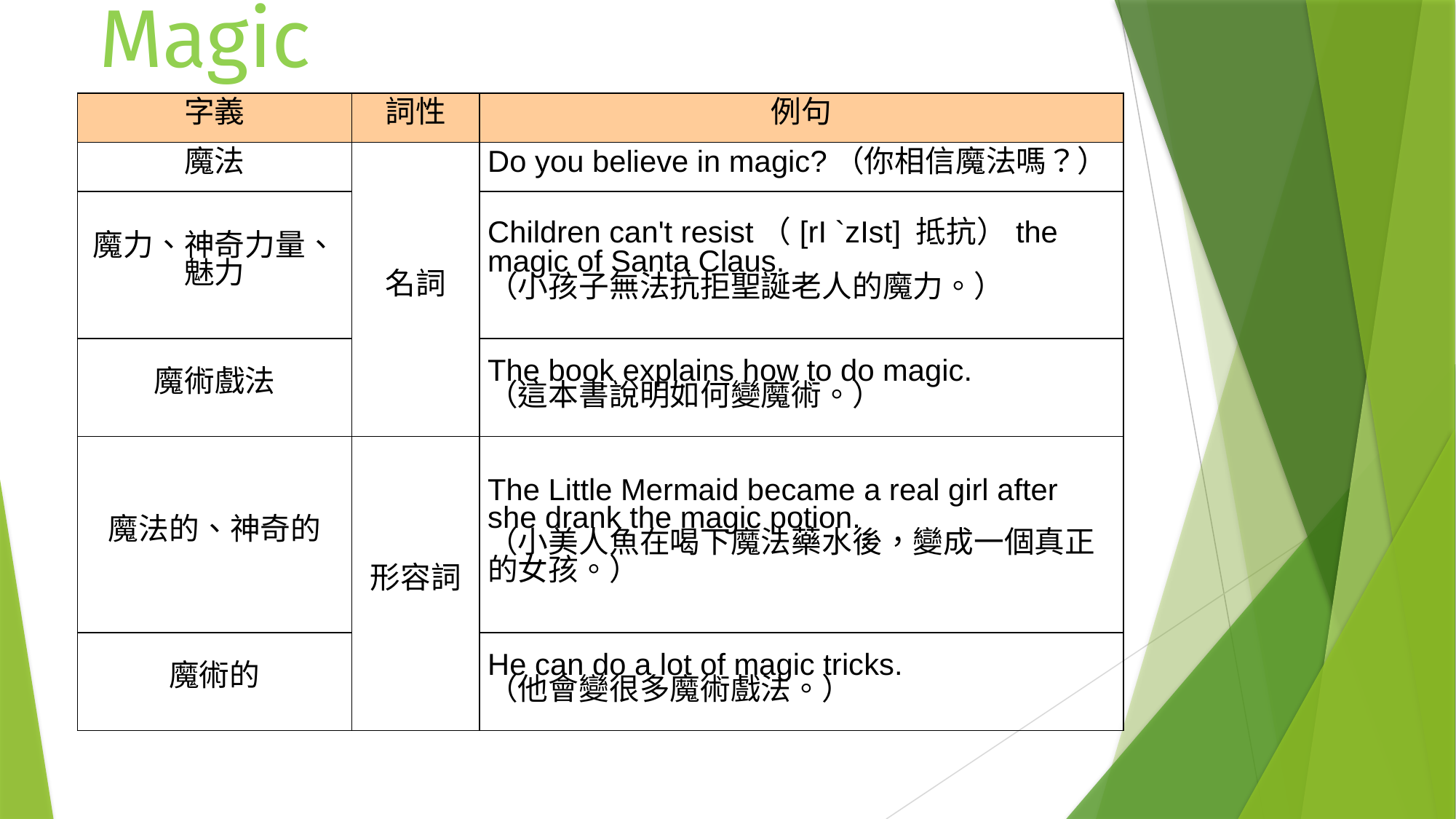

Magic
| 字義 | 詞性 | 例句 |
| --- | --- | --- |
| 魔法 | 名詞 | Do you believe in magic?（你相信魔法嗎？） |
| 魔力、神奇力量、魅力 |  | Children can't resist（[rI `zIst] 抵抗）the magic of Santa Claus. （小孩子無法抗拒聖誕老人的魔力。） |
| 魔術戲法 |  | The book explains how to do magic. （這本書說明如何變魔術。） |
| 魔法的、神奇的 | 形容詞 | The Little Mermaid became a real girl after she drank the magic potion. （小美人魚在喝下魔法藥水後，變成一個真正的女孩。） |
| 魔術的 |  | He can do a lot of magic tricks. （他會變很多魔術戲法。） |